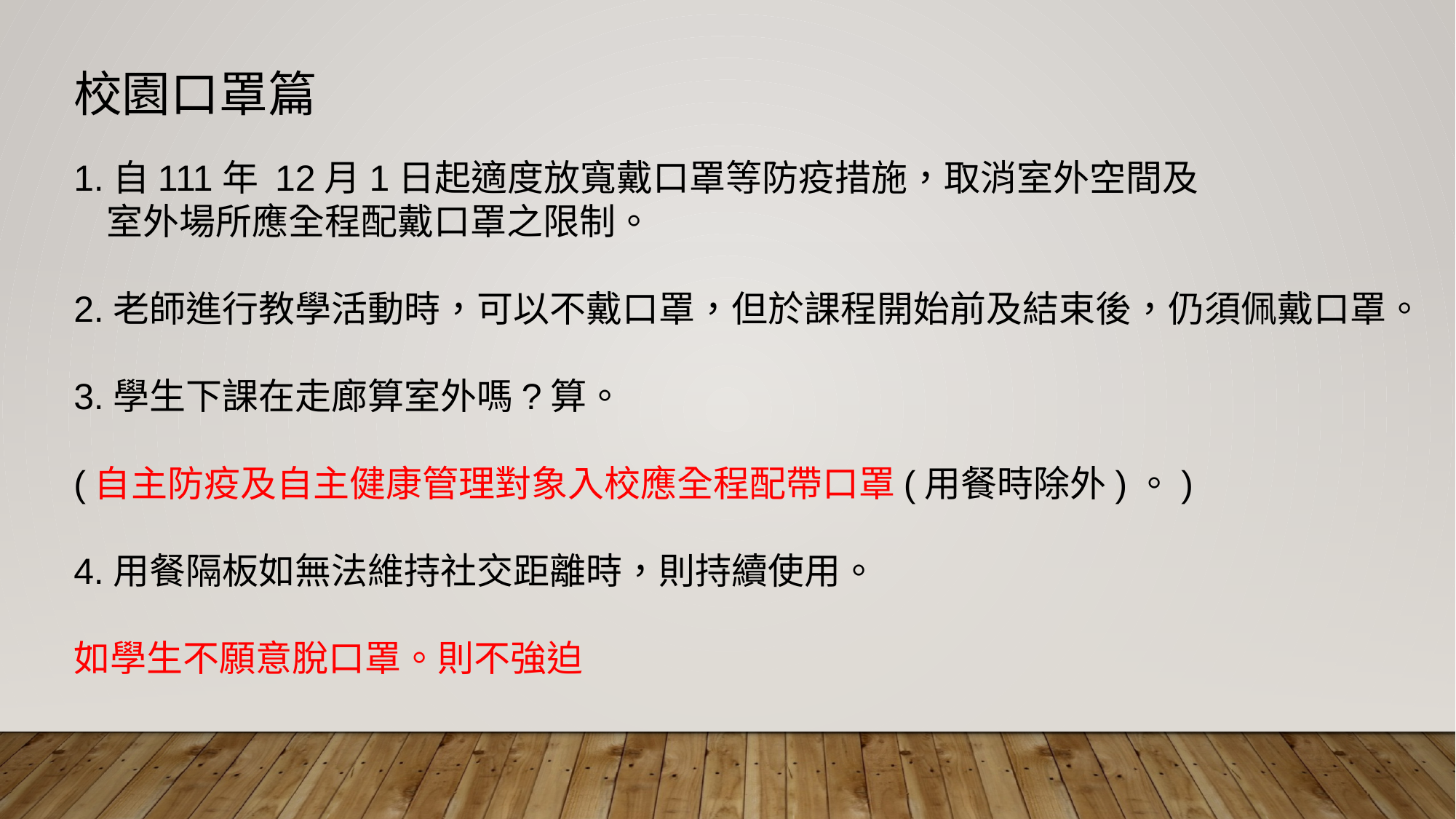

校園口罩篇

1.自111年 12月1日起適度放寬戴口罩等防疫措施，取消室外空間及
   室外場所應全程配戴口罩之限制。

2.老師進行教學活動時，可以不戴口罩，但於課程開始前及結束後，仍須佩戴口罩。

3.學生下課在走廊算室外嗎?算。

(自主防疫及自主健康管理對象入校應全程配帶口罩(用餐時除外)。)

4.用餐隔板如無法維持社交距離時，則持續使用。

如學生不願意脫口罩。則不強迫